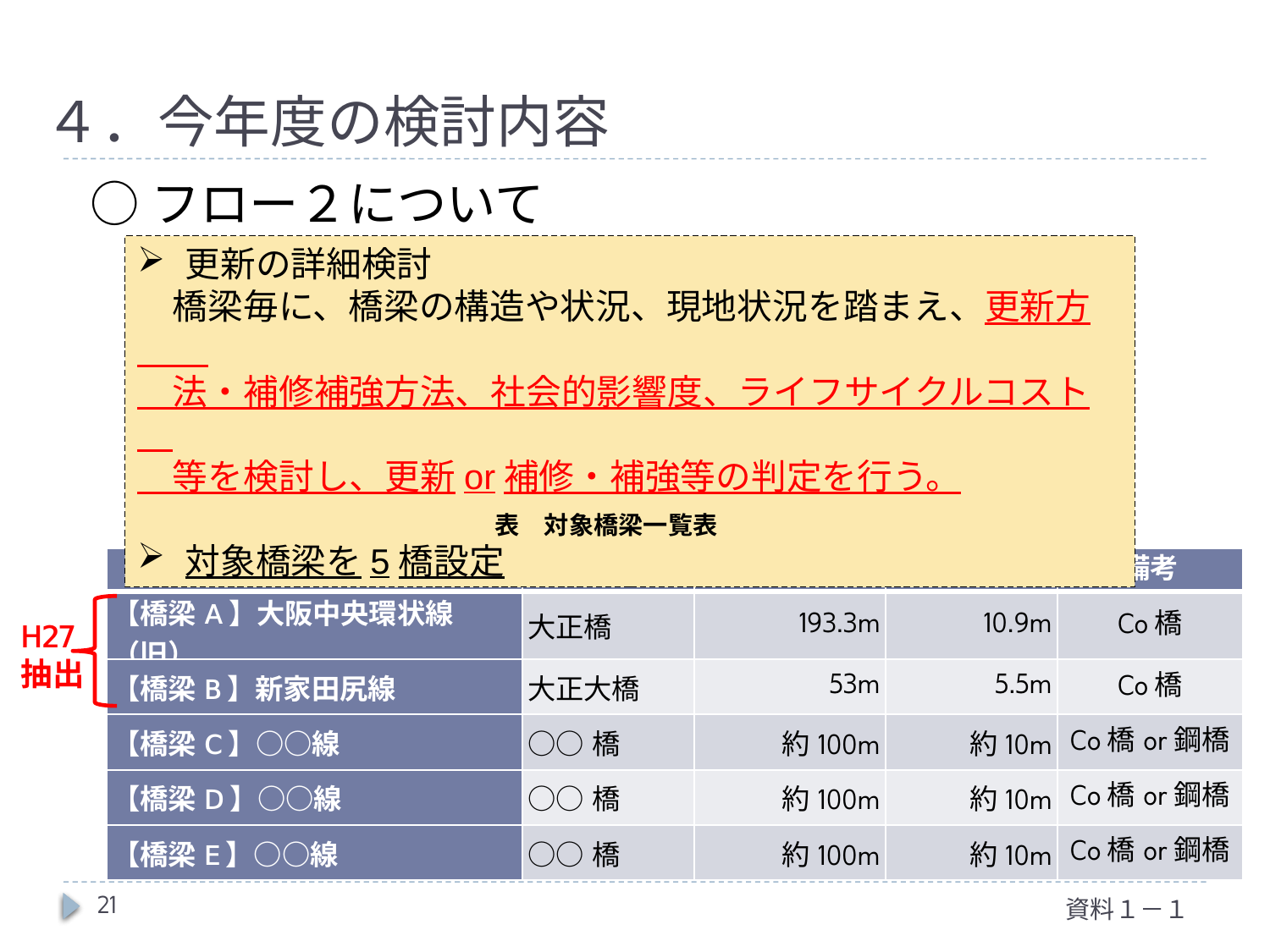

# ４．今年度の検討内容
○フロー２について
更新の詳細検討
　橋梁毎に、橋梁の構造や状況、現地状況を踏まえ、更新方
　法・補修補強方法、社会的影響度、ライフサイクルコスト
　等を検討し、更新or補修・補強等の判定を行う。

対象橋梁を5橋設定
表　対象橋梁一覧表
| 路線名 | 橋梁名 | 橋長（ｍ） | 幅員（ｍ） | 備考 |
| --- | --- | --- | --- | --- |
| 【橋梁A】大阪中央環状線（旧） | 大正橋 | 193.3m | 10.9m | Co橋 |
| 【橋梁B】新家田尻線 | 大正大橋 | 53m | 5.5m | Co橋 |
| 【橋梁C】○○線 | ○○橋 | 約100m | 約10m | Co橋or鋼橋 |
| 【橋梁D】○○線 | ○○橋 | 約100m | 約10m | Co橋or鋼橋 |
| 【橋梁E】○○線 | ○○橋 | 約100m | 約10m | Co橋or鋼橋 |

H27
抽出
21
資料１－１